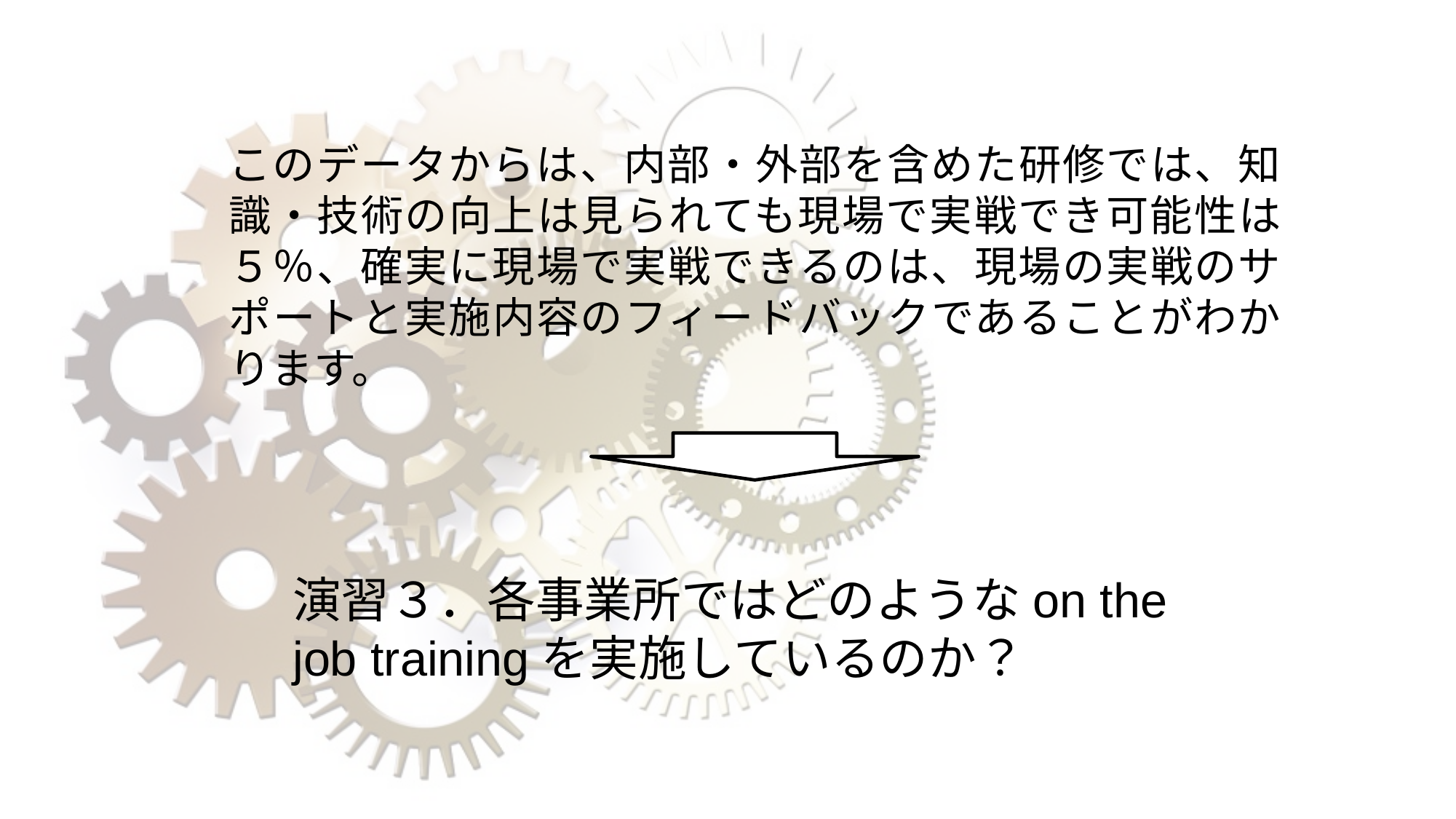

このデータからは、内部・外部を含めた研修では、知識・技術の向上は見られても現場で実戦でき可能性は５％、確実に現場で実戦できるのは、現場の実戦のサポートと実施内容のフィードバックであることがわかります。

演習３．各事業所ではどのようなon the job trainingを実施しているのか？